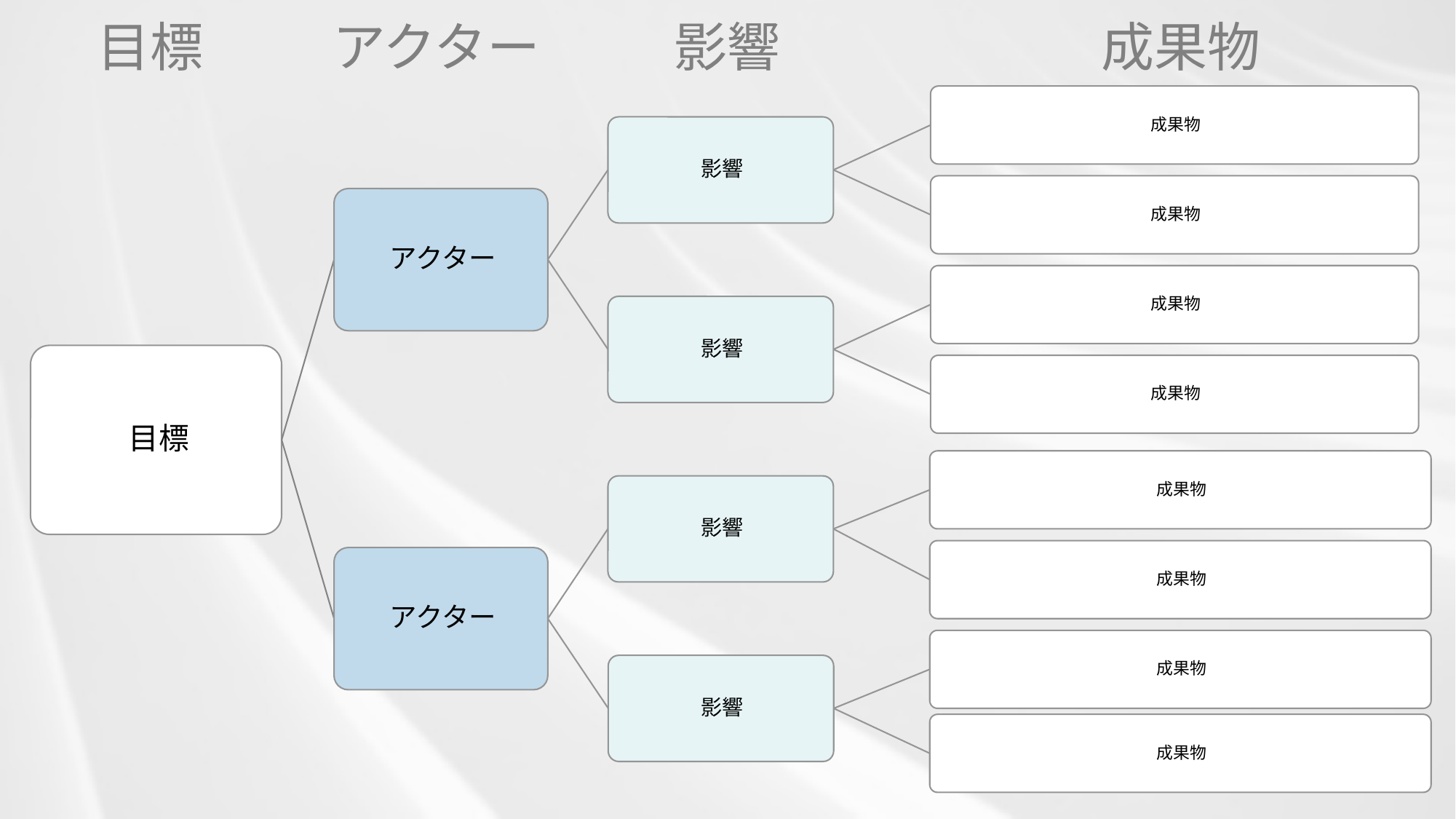

目標
アクター
影響
成果物
目標

アクター

影響

成果物

成果物

影響

成果物

成果物

アクター

影響

成果物

成果物

影響

成果物

成果物